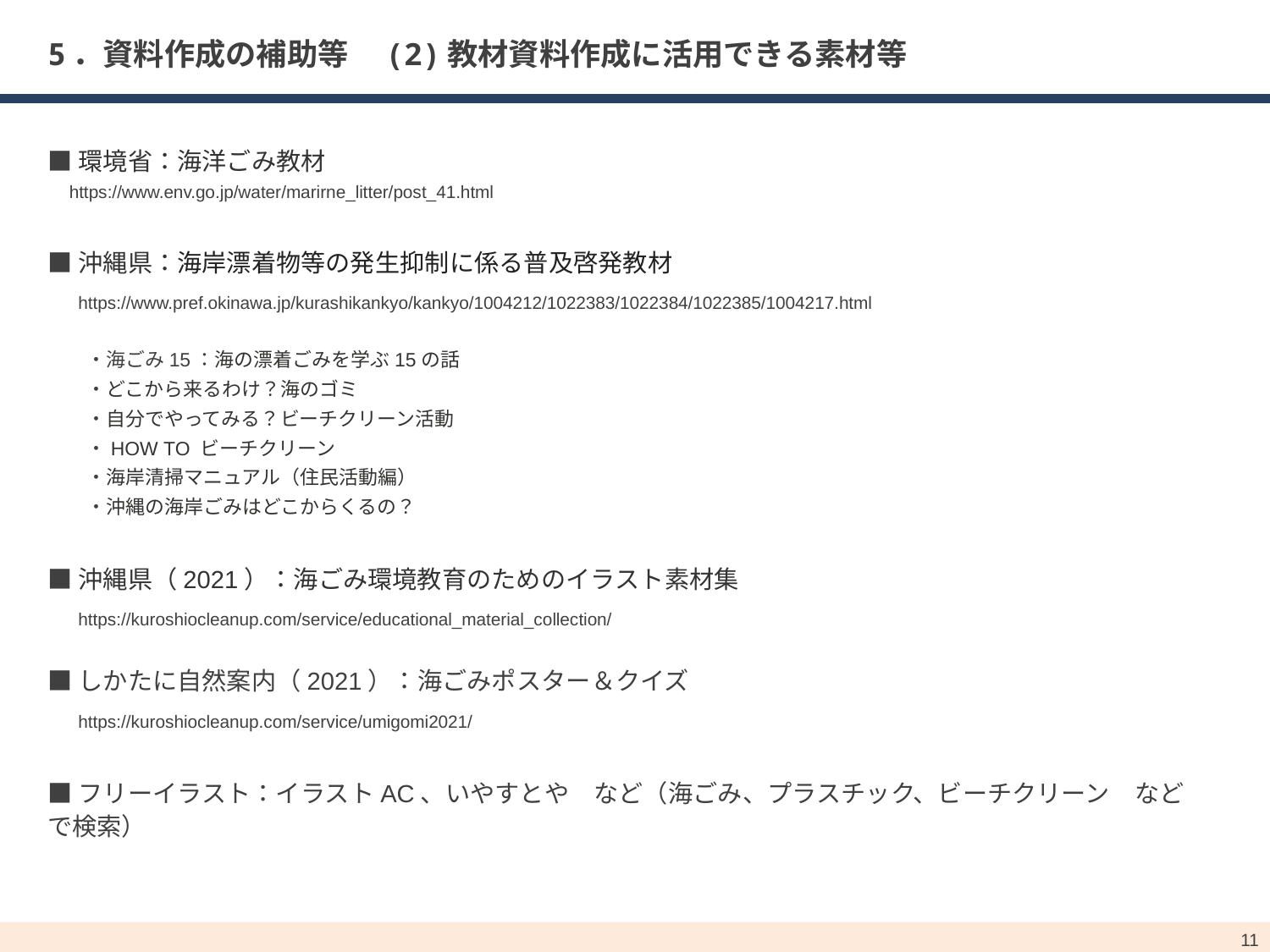

# 5．資料作成の補助等　(2)教材資料作成に活用できる素材等
■環境省：海洋ごみ教材
　https://www.env.go.jp/water/marirne_litter/post_41.html

■沖縄県：海岸漂着物等の発生抑制に係る普及啓発教材
　https://www.pref.okinawa.jp/kurashikankyo/kankyo/1004212/1022383/1022384/1022385/1004217.html

　　・海ごみ15：海の漂着ごみを学ぶ15の話
　　・どこから来るわけ？海のゴミ
　　・自分でやってみる？ビーチクリーン活動
　　・HOW TO ビーチクリーン
　　・海岸清掃マニュアル（住民活動編）
　　・沖縄の海岸ごみはどこからくるの？

■沖縄県（2021）：海ごみ環境教育のためのイラスト素材集
　https://kuroshiocleanup.com/service/educational_material_collection/

■しかたに自然案内（2021）：海ごみポスター＆クイズ
　https://kuroshiocleanup.com/service/umigomi2021/

■フリーイラスト：イラストAC、いやすとや　など（海ごみ、プラスチック、ビーチクリーン　などで検索）